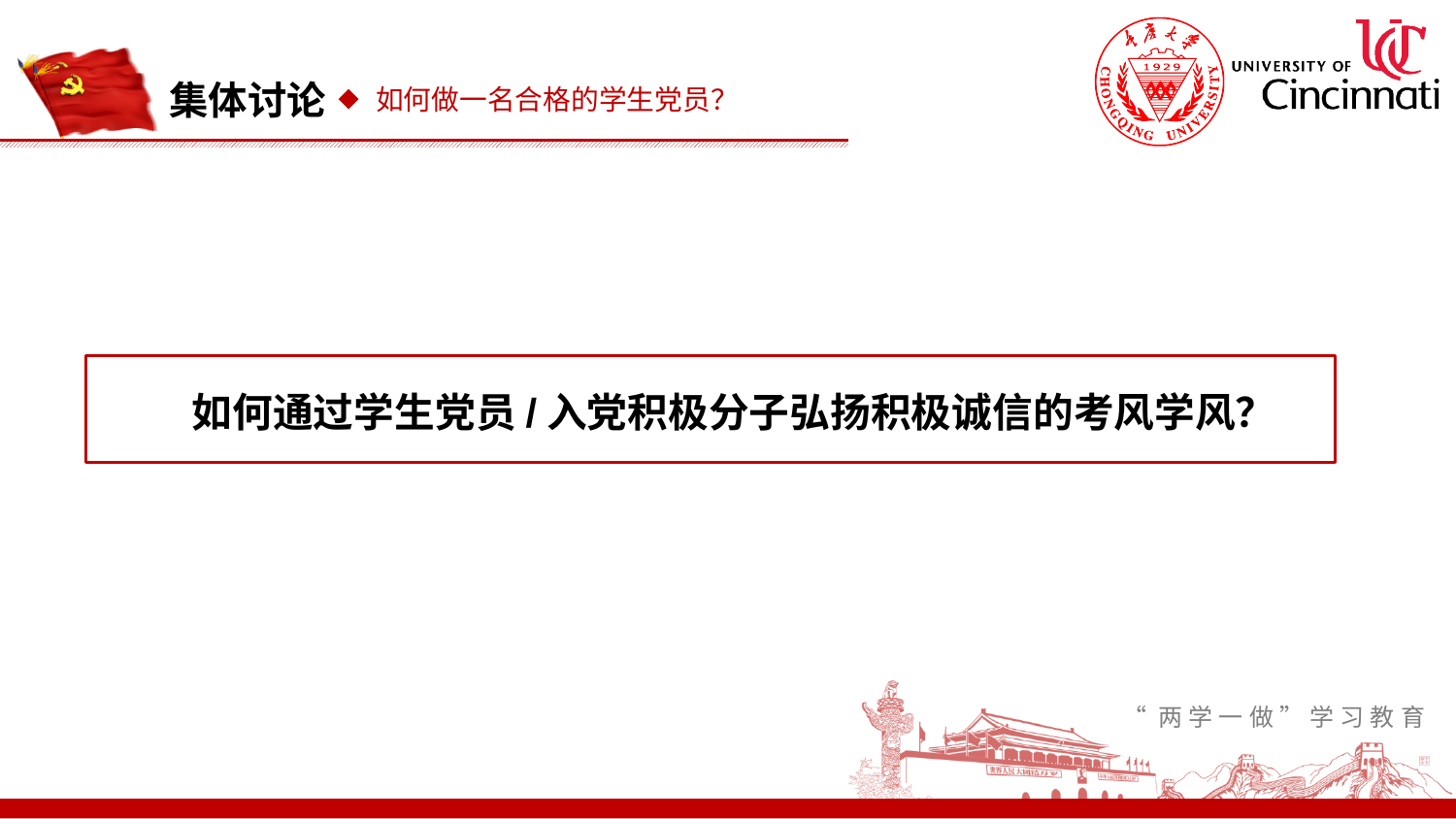

集体讨论
如何做一名合格的学生党员？

如何通过学生党员/入党积极分子弘扬积极诚信的考风学风？